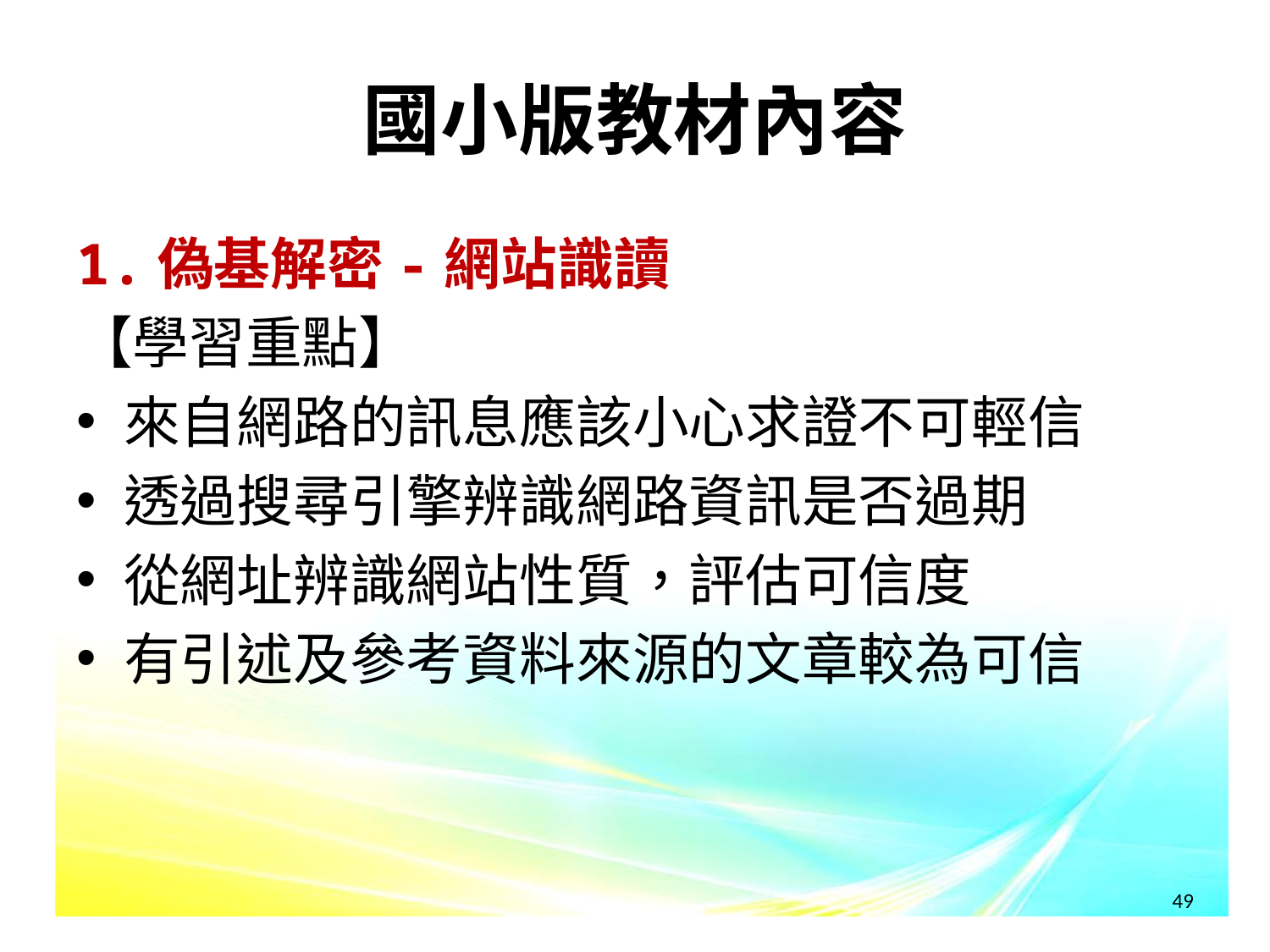

# 國小版教材內容
1.偽基解密-網站識讀
【學習重點】
來自網路的訊息應該小心求證不可輕信
透過搜尋引擎辨識網路資訊是否過期
從網址辨識網站性質，評估可信度
有引述及參考資料來源的文章較為可信

49